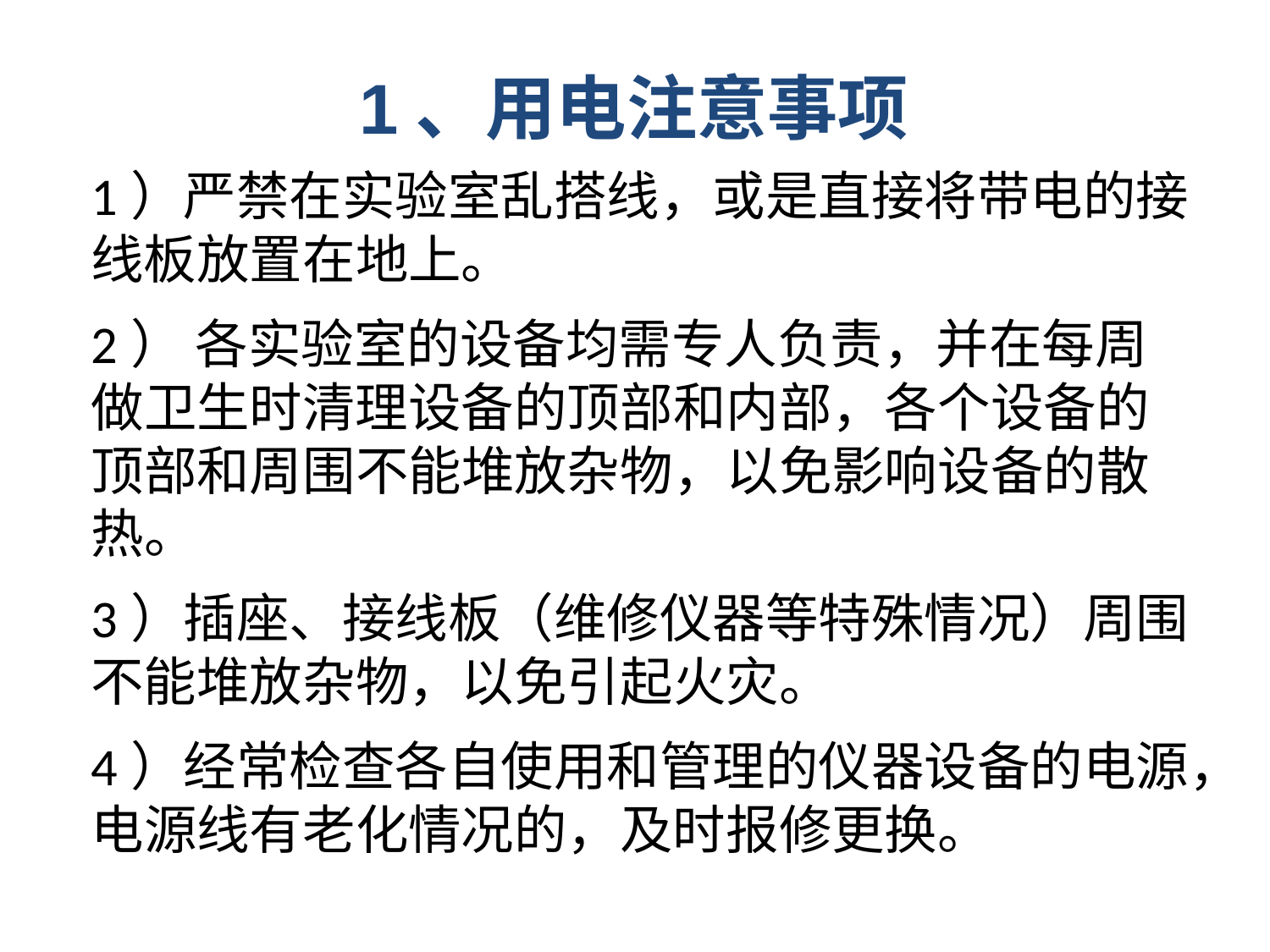

1、用电注意事项
1）严禁在实验室乱搭线，或是直接将带电的接线板放置在地上。
2） 各实验室的设备均需专人负责，并在每周做卫生时清理设备的顶部和内部，各个设备的顶部和周围不能堆放杂物，以免影响设备的散热。
3）插座、接线板（维修仪器等特殊情况）周围不能堆放杂物，以免引起火灾。
4）经常检查各自使用和管理的仪器设备的电源，电源线有老化情况的，及时报修更换。